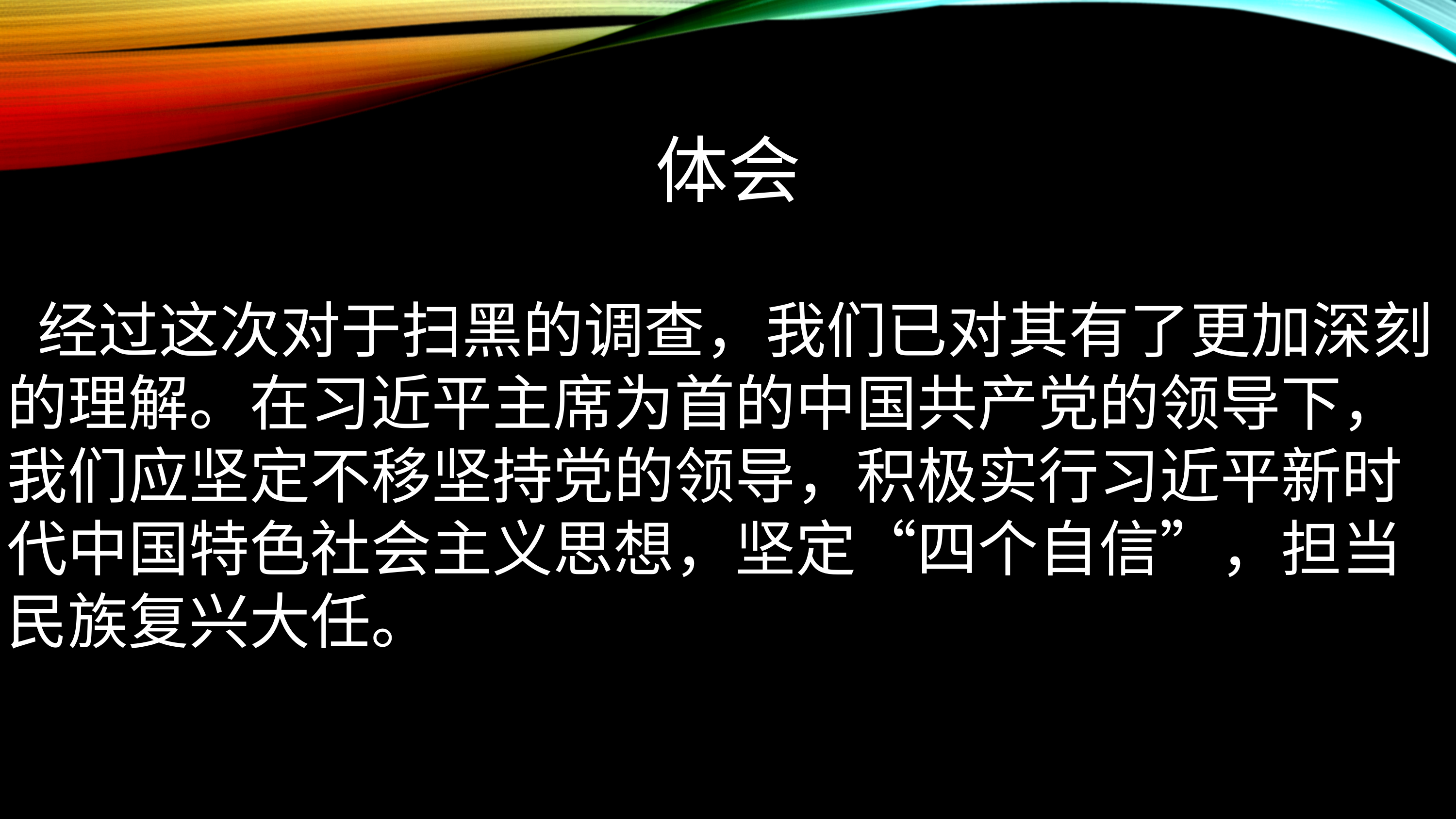

# 体会
  经过这次对于扫黑的调查，我们已对其有了更加深刻的理解。在习近平主席为首的中国共产党的领导下，我们应坚定不移坚持党的领导，积极实行习近平新时代中国特色社会主义思想，坚定“四个自信”，担当民族复兴大任。